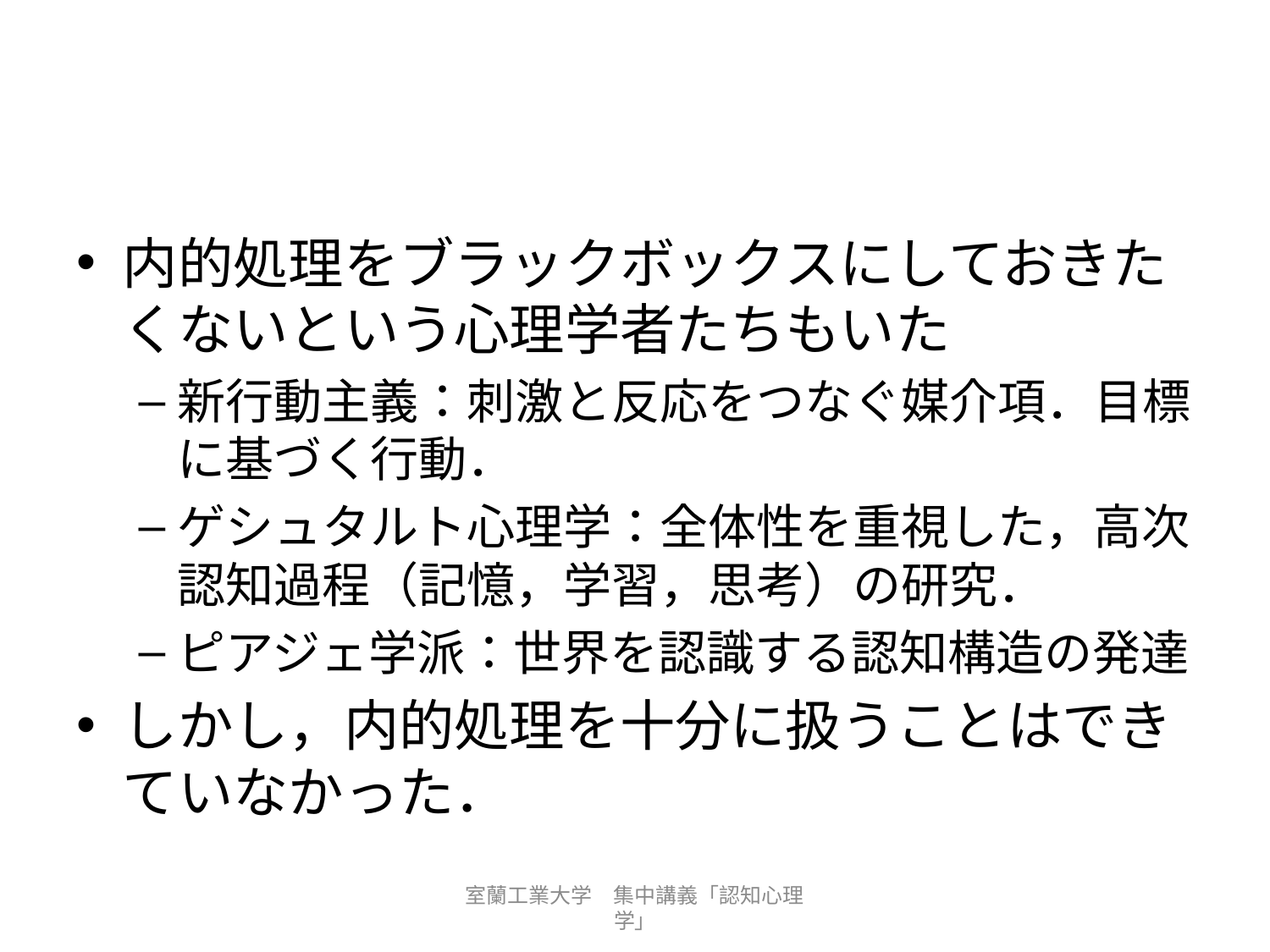

#
内的処理をブラックボックスにしておきたくないという心理学者たちもいた
新行動主義：刺激と反応をつなぐ媒介項．目標に基づく行動．
ゲシュタルト心理学：全体性を重視した，高次認知過程（記憶，学習，思考）の研究．
ピアジェ学派：世界を認識する認知構造の発達
しかし，内的処理を十分に扱うことはできていなかった．
室蘭工業大学　集中講義「認知心理学」